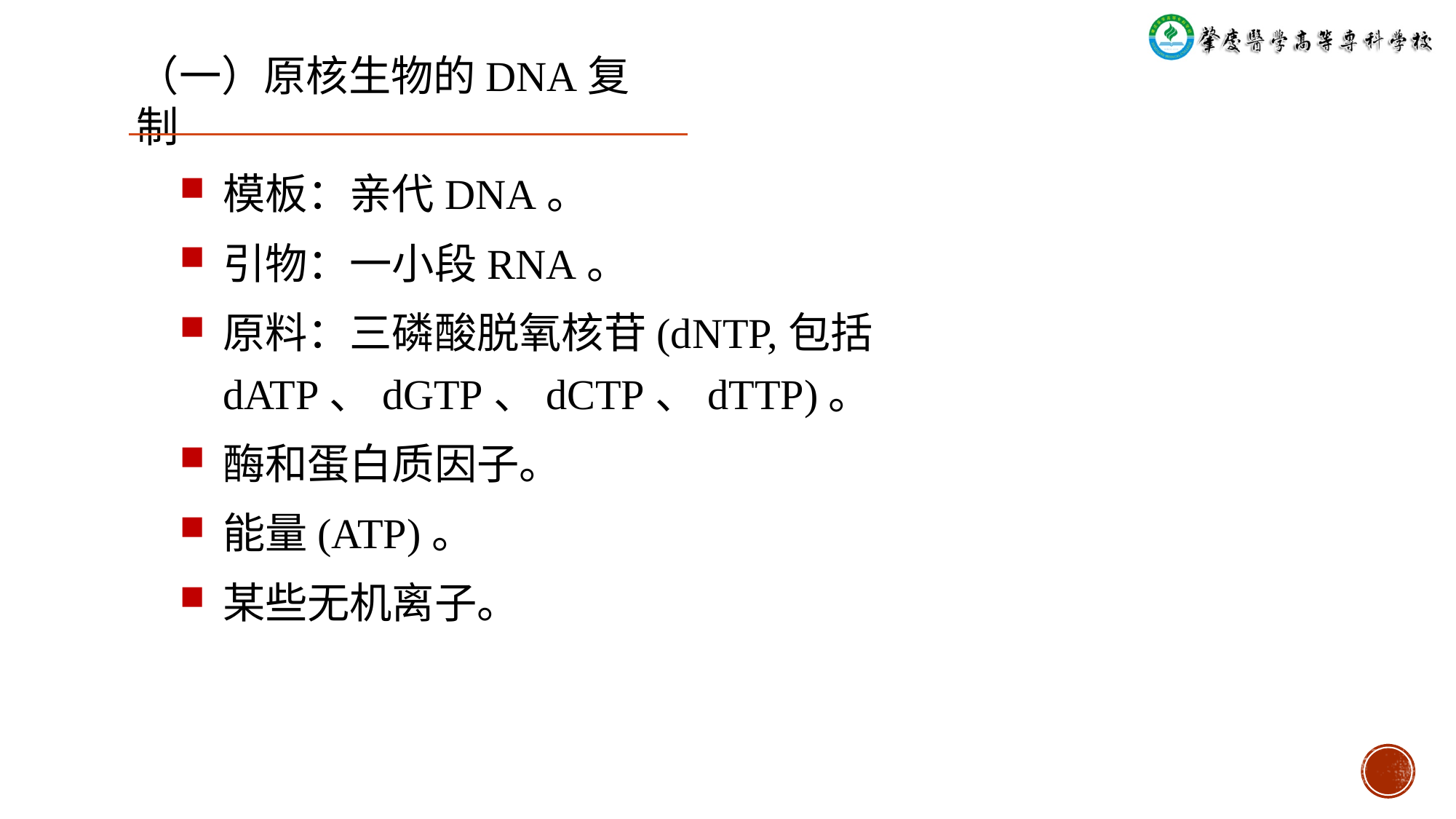

（一）原核生物的DNA复制
模板：亲代DNA。
引物：一小段RNA。
原料：三磷酸脱氧核苷(dNTP,包括dATP、dGTP、dCTP、dTTP)。
酶和蛋白质因子。
能量(ATP)。
某些无机离子。